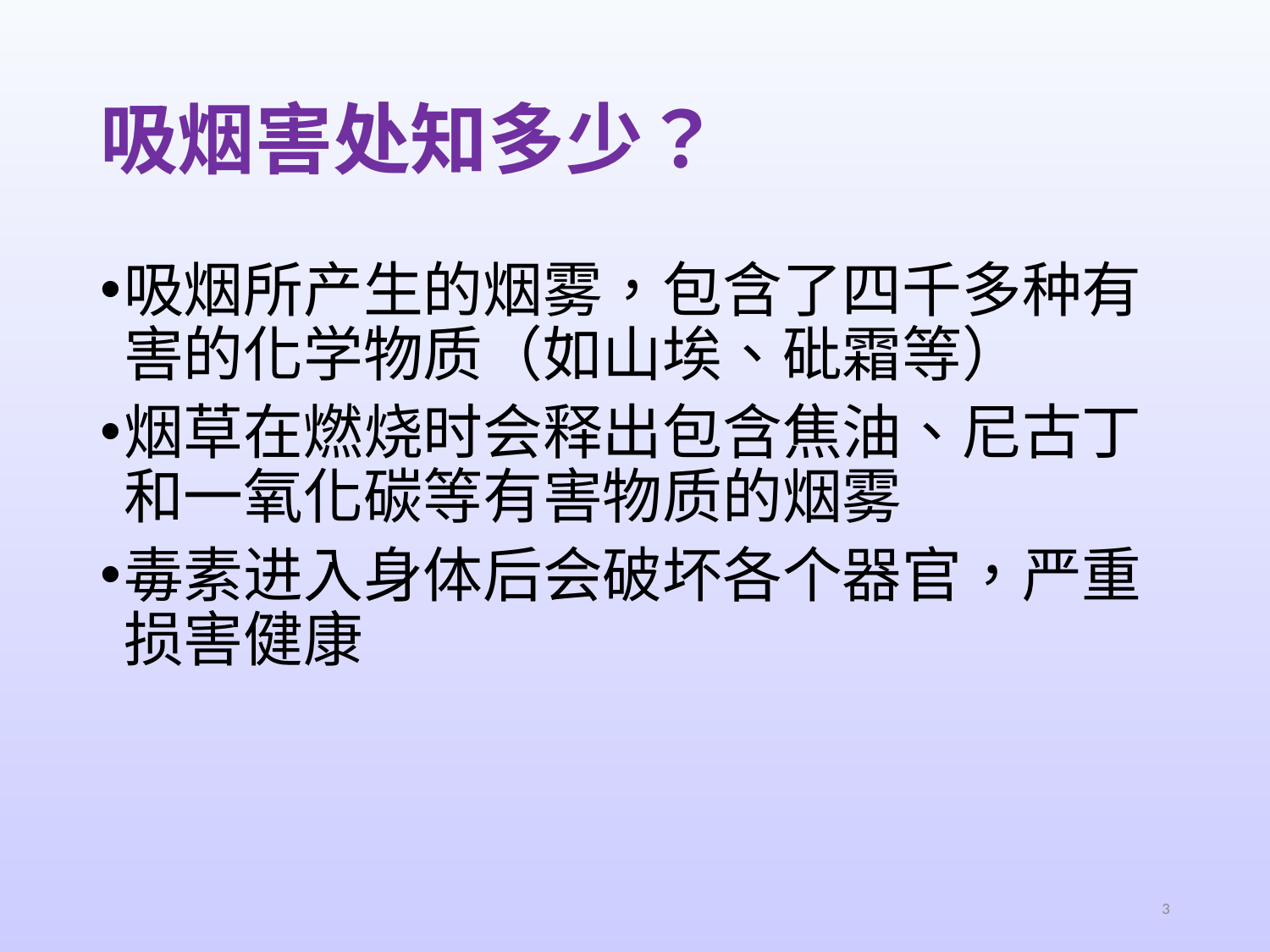

# 吸烟害处知多少？
吸烟所产生的烟雾，包含了四千多种有害的化学物质（如山埃、砒霜等）
烟草在燃烧时会释出包含焦油、尼古丁和一氧化碳等有害物质的烟雾
毒素进入身体后会破坏各个器官，严重损害健康

3